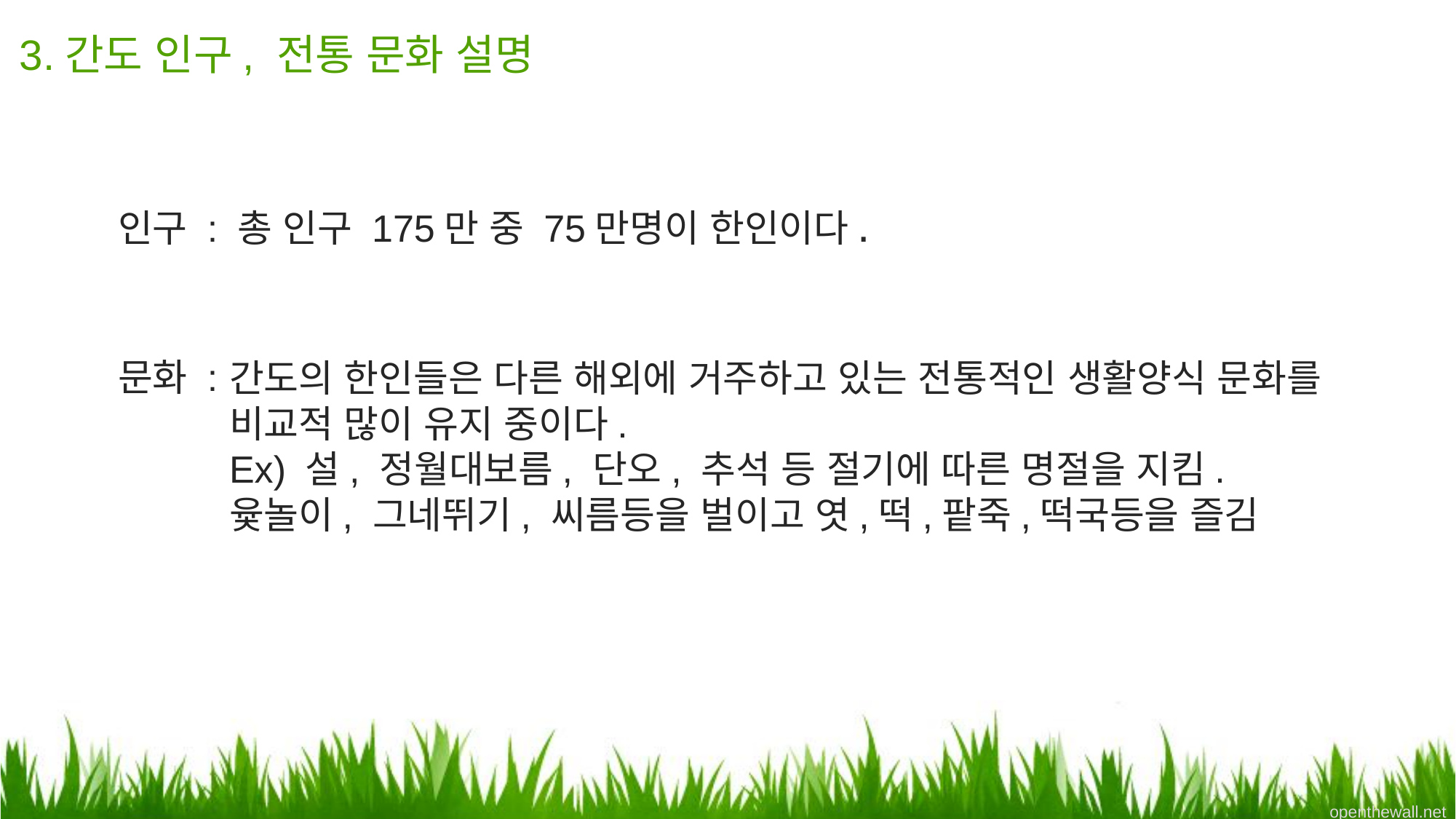

3.간도 인구, 전통 문화 설명
인구 : 총 인구 175만 중 75만명이 한인이다.
문화 :
간도의 한인들은 다른 해외에 거주하고 있는 전통적인 생활양식 문화를 비교적 많이 유지 중이다.
Ex) 설, 정월대보름, 단오, 추석 등 절기에 따른 명절을 지킴.
윷놀이, 그네뛰기, 씨름등을 벌이고 엿,떡,팥죽,떡국등을 즐김